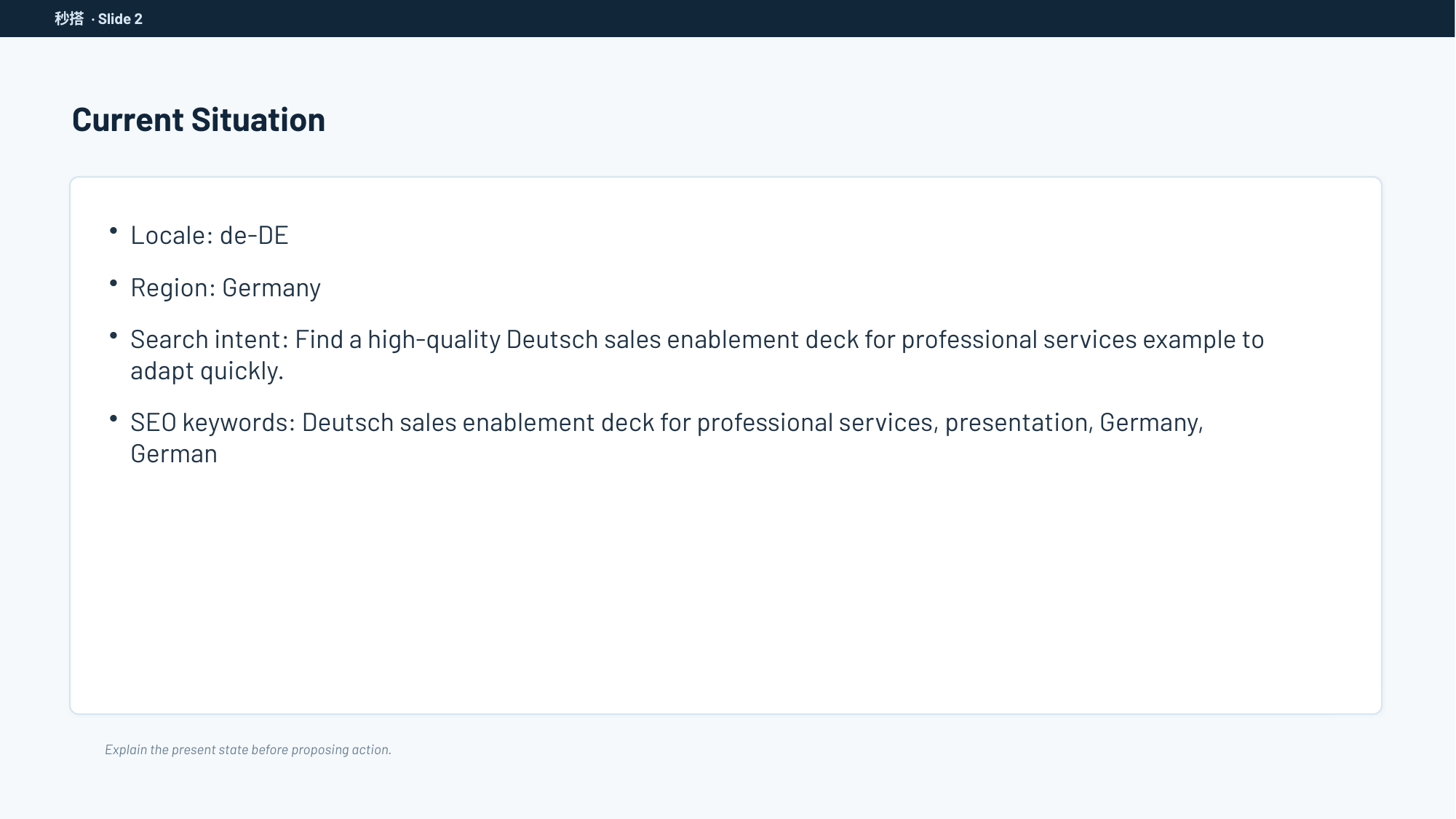

秒搭 · Slide 2
Current Situation

Locale: de-DE
Region: Germany
Search intent: Find a high-quality Deutsch sales enablement deck for professional services example to adapt quickly.
SEO keywords: Deutsch sales enablement deck for professional services, presentation, Germany, German
Explain the present state before proposing action.